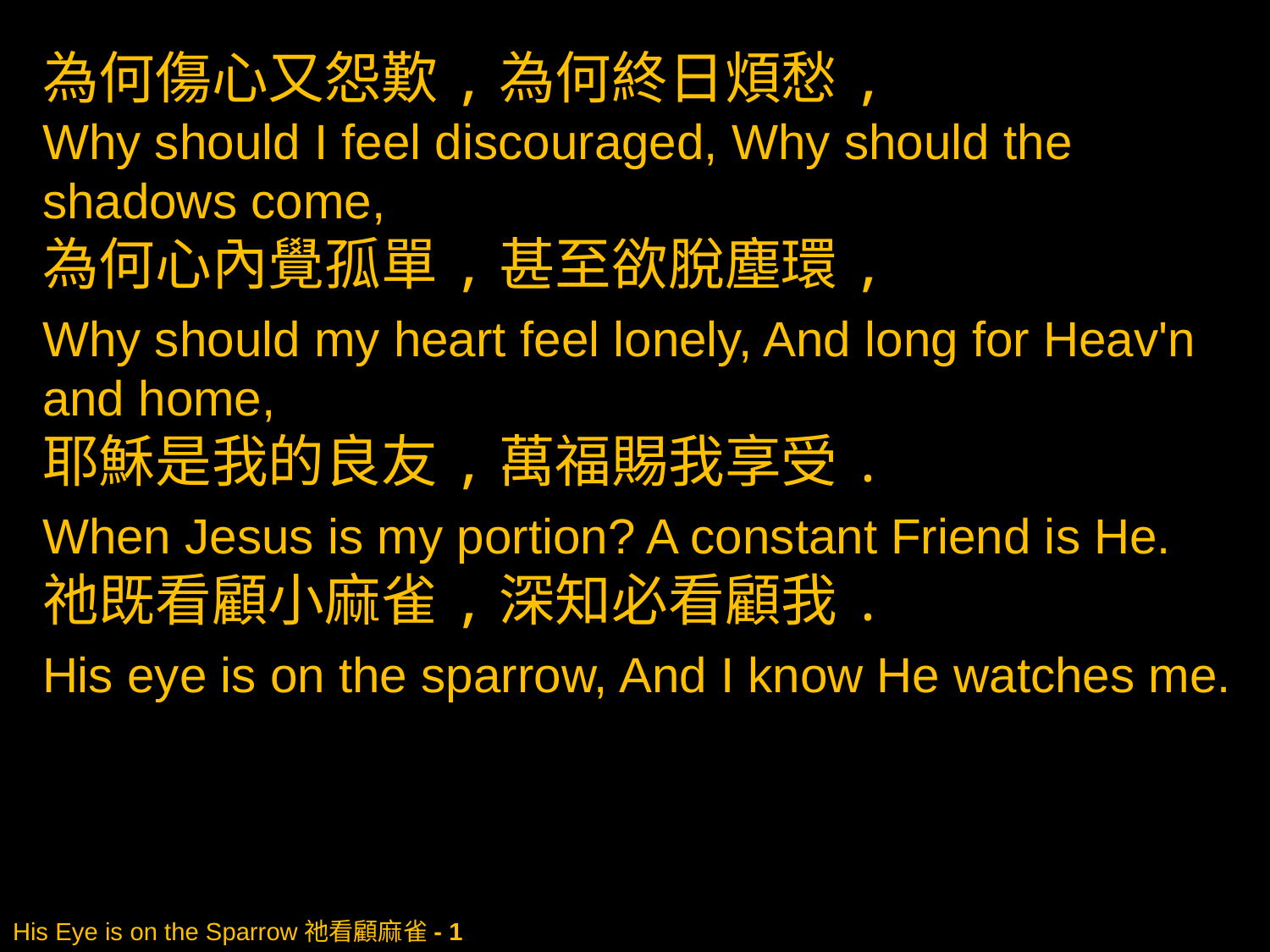

為何傷心又怨歎,為何終日煩愁,
Why should I feel discouraged, Why should the shadows come,
為何心內覺孤單,甚至欲脫塵環,
Why should my heart feel lonely, And long for Heav'n and home,
耶穌是我的良友,萬福賜我享受.
When Jesus is my portion? A constant Friend is He.
祂既看顧小麻雀,深知必看顧我.
His eye is on the sparrow, And I know He watches me.
# His Eye is on the Sparrow祂看顧麻雀- 1